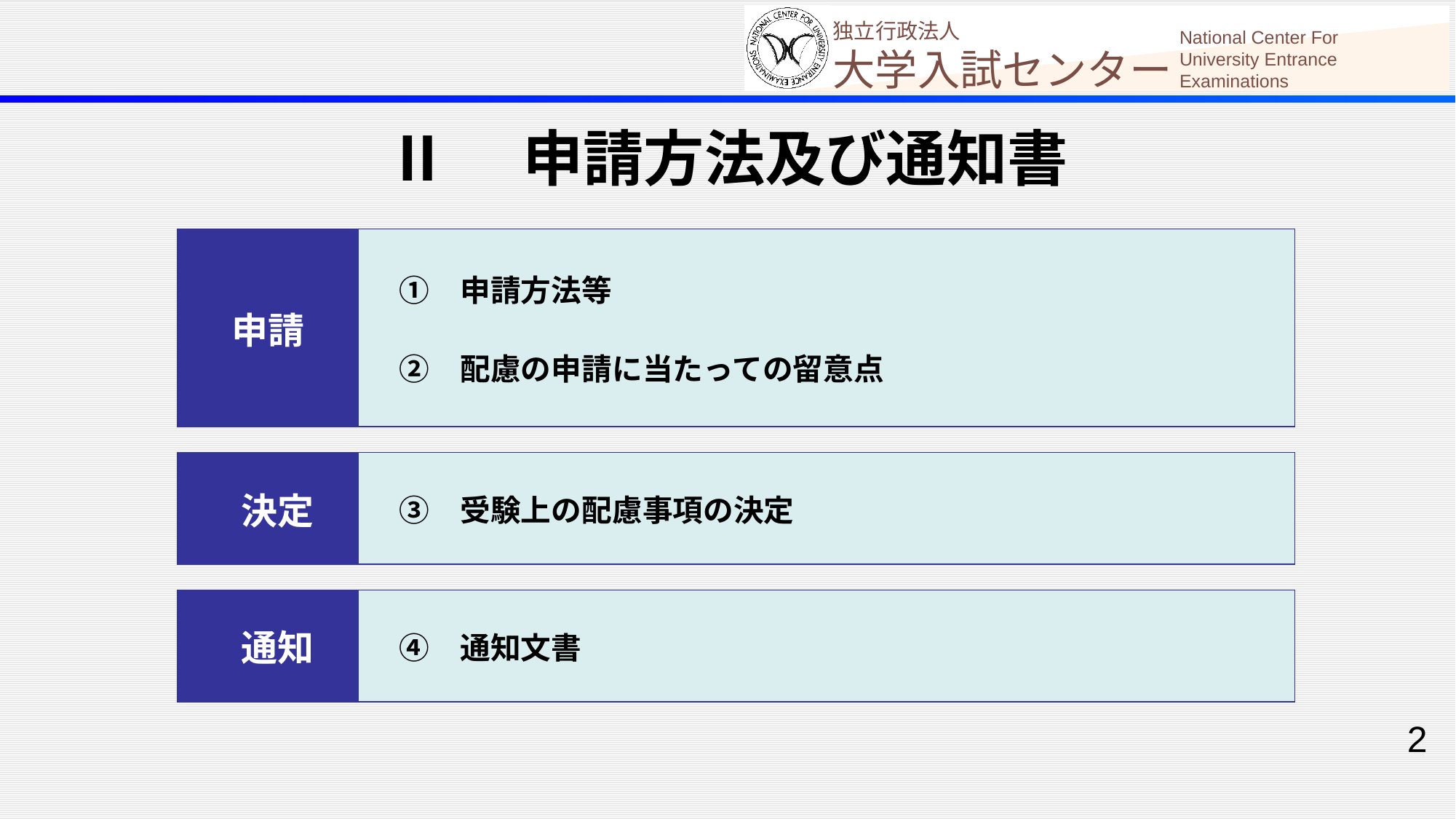

Ⅱ　申請方法及び通知書
| 申請 | ①　申請方法等 　②　配慮の申請に当たっての留意点 |
| --- | --- |
| 決定 | ③　受験上の配慮事項の決定 |
| --- | --- |
| 通知 | ④　通知文書 |
| --- | --- |
2